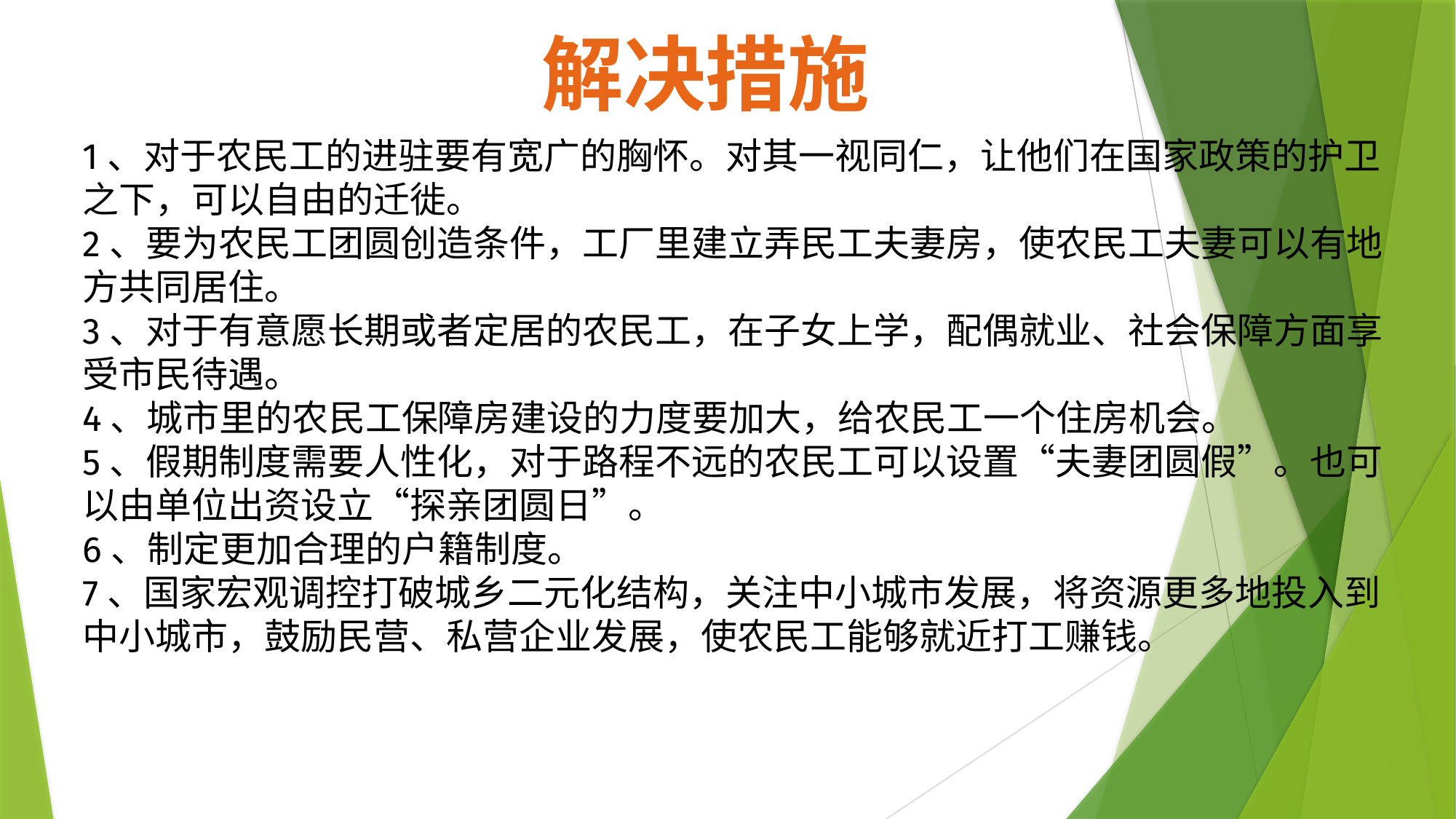

解决措施
1、对于农民工的进驻要有宽广的胸怀。对其一视同仁，让他们在国家政策的护卫之下，可以自由的迁徙。
2、要为农民工团圆创造条件，工厂里建立弄民工夫妻房，使农民工夫妻可以有地方共同居住。
3、对于有意愿长期或者定居的农民工，在子女上学，配偶就业、社会保障方面享受市民待遇。
4、城市里的农民工保障房建设的力度要加大，给农民工一个住房机会。
5、假期制度需要人性化，对于路程不远的农民工可以设置“夫妻团圆假”。也可以由单位出资设立“探亲团圆日”。
6、制定更加合理的户籍制度。
7、国家宏观调控打破城乡二元化结构，关注中小城市发展，将资源更多地投入到中小城市，鼓励民营、私营企业发展，使农民工能够就近打工赚钱。